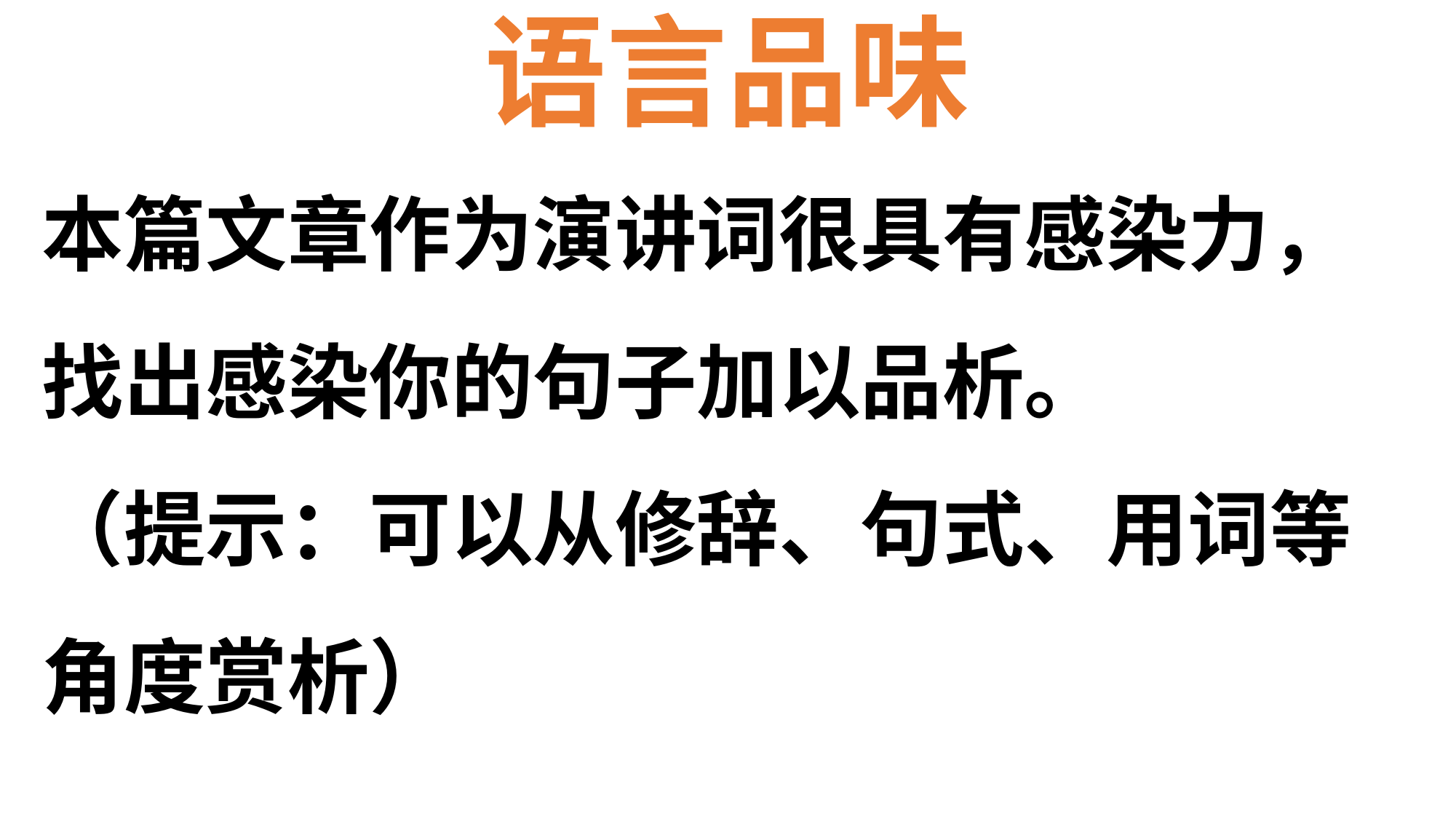

# 语言品味
本篇文章作为演讲词很具有感染力，找出感染你的句子加以品析。
（提示：可以从修辞、句式、用词等角度赏析）